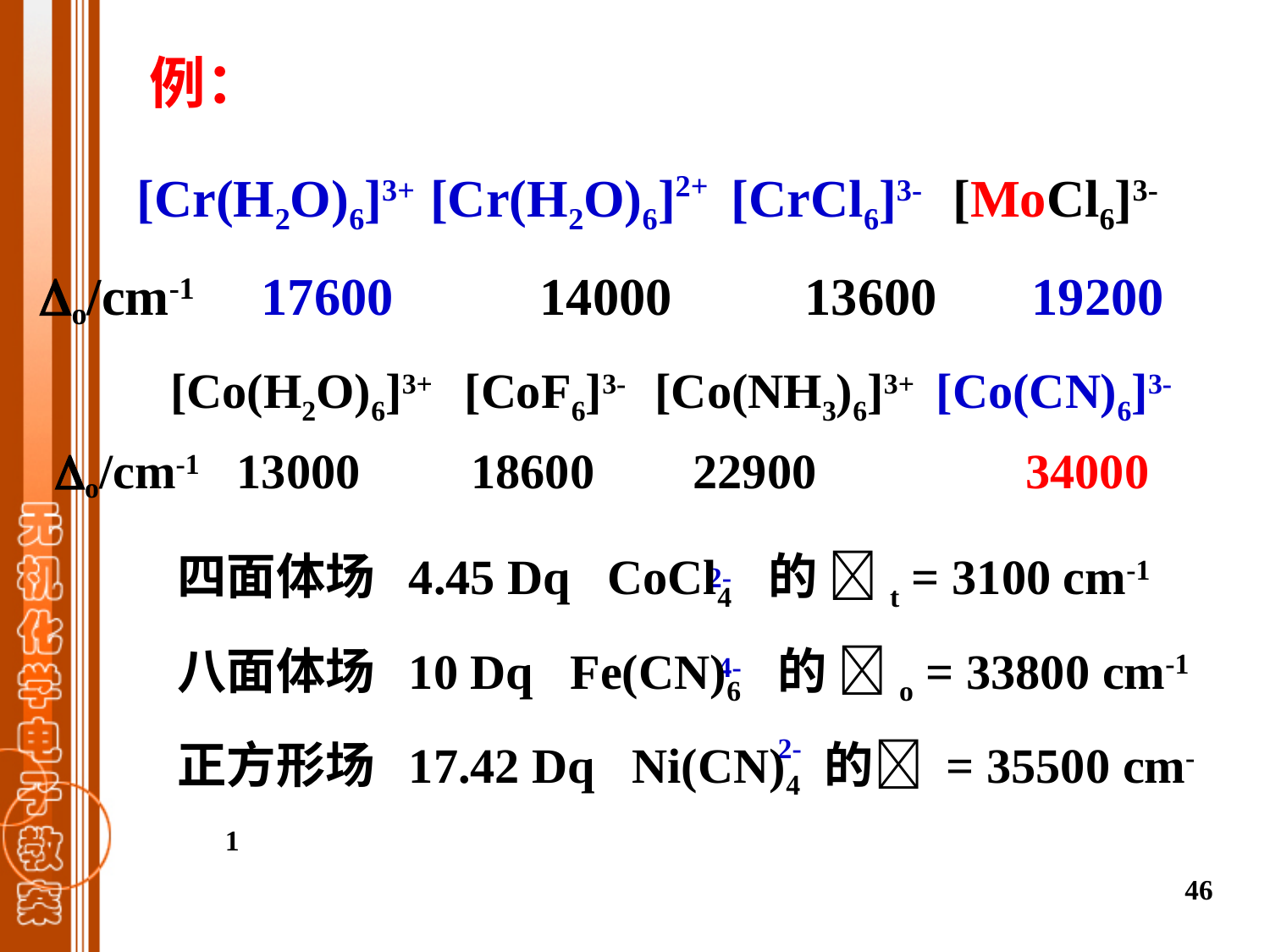

例：
              [Cr(H2O)6]3+  [Cr(H2O)6]2+   [CrCl6]3-    [MoCl6]3-
  Δo/cm-1     17600           14000          13600       19200
             [Co(H2O)6]3+   [CoF6]3-    [Co(NH3)6]3+   [Co(CN)6]3-
Δo/cm-1   13000         18600        22900                 34000
四面体场  4.45 Dq   CoCl4  的 Δt = 3100 cm-1
八面体场  10 Dq   Fe(CN)6  的 Δo = 33800 cm-1
正方形场  17.42 Dq   Ni(CN)4 的Δ = 35500 cm-1
2-
4-
2-
46